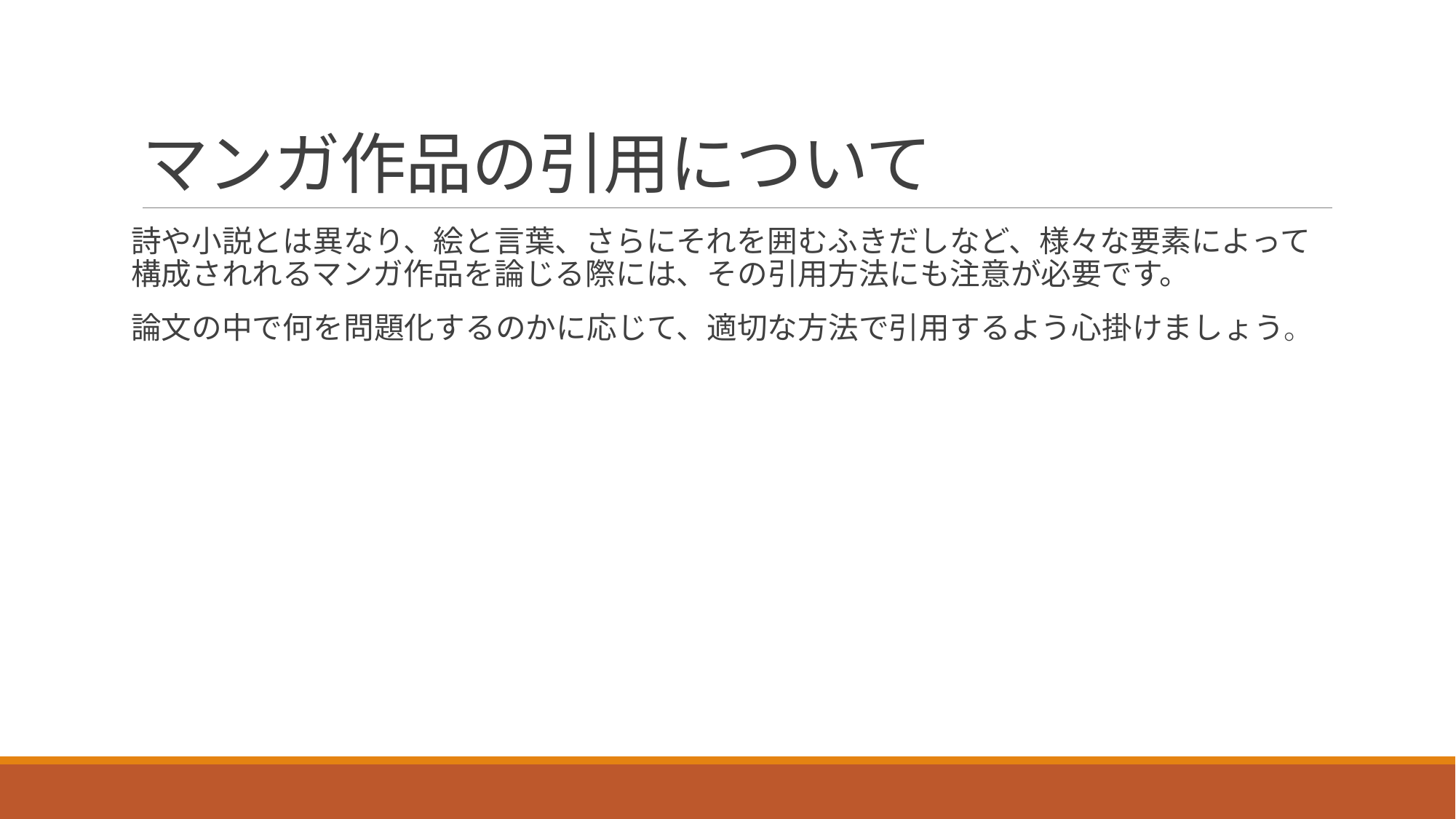

# マンガ作品の引用について
詩や小説とは異なり、絵と言葉、さらにそれを囲むふきだしなど、様々な要素によって構成されれるマンガ作品を論じる際には、その引用方法にも注意が必要です。
論文の中で何を問題化するのかに応じて、適切な方法で引用するよう心掛けましょう。